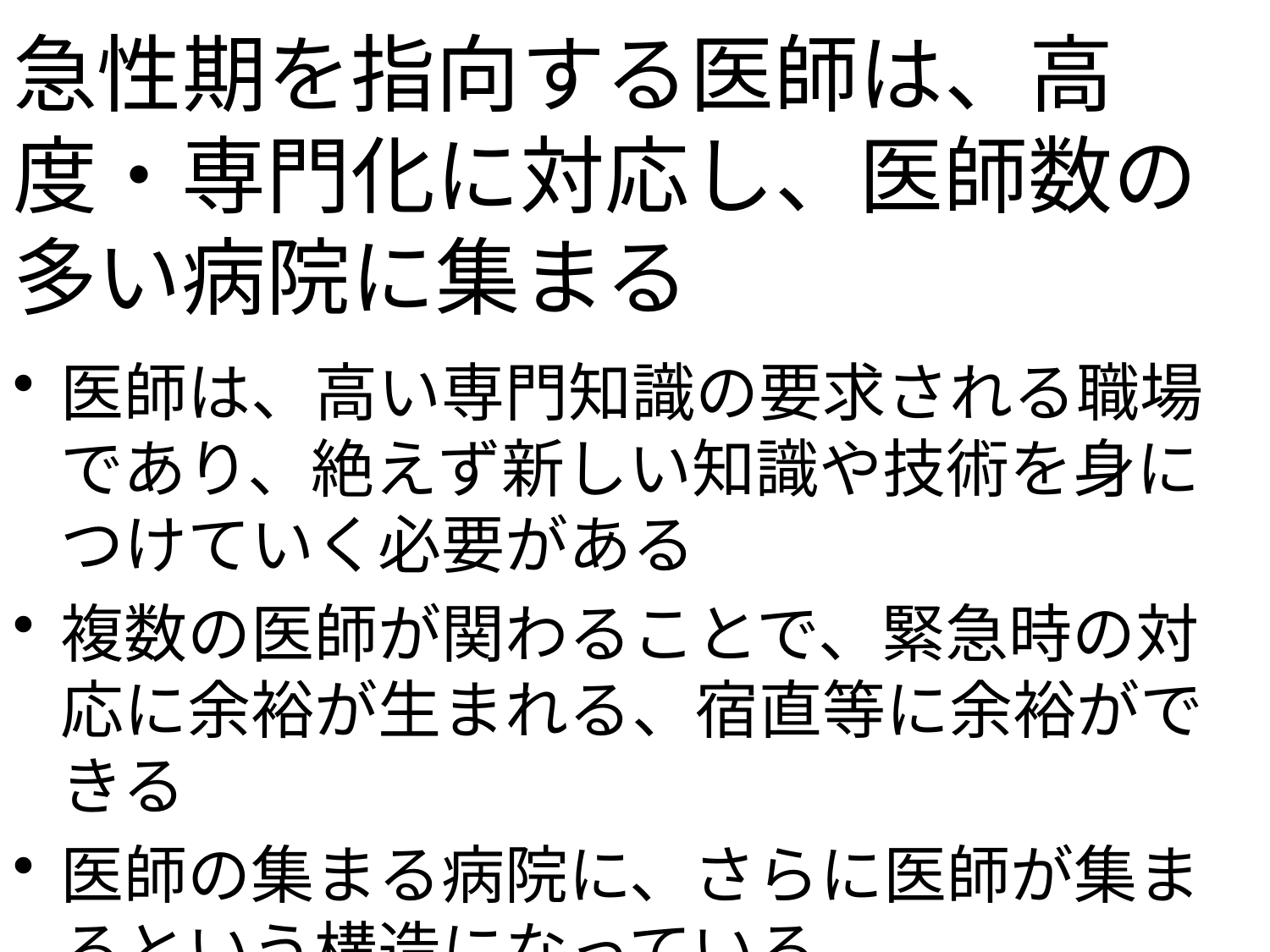

# 急性期を指向する医師は、高度・専門化に対応し、医師数の多い病院に集まる
医師は、高い専門知識の要求される職場であり、絶えず新しい知識や技術を身につけていく必要がある
複数の医師が関わることで、緊急時の対応に余裕が生まれる、宿直等に余裕ができる
医師の集まる病院に、さらに医師が集まるという構造になっている